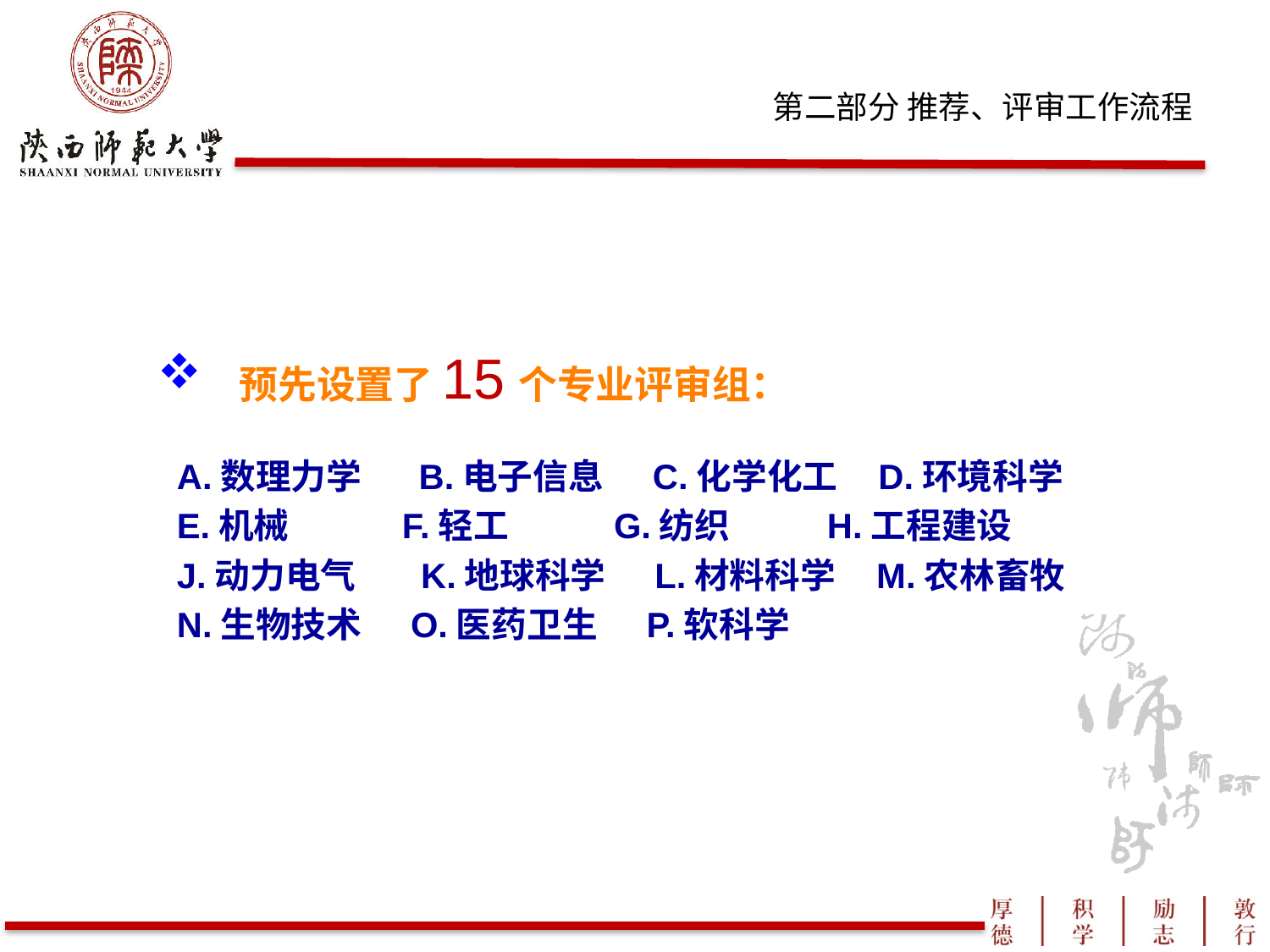

预先设置了15个专业评审组：

  A.数理力学      B.电子信息     C.化学化工    D.环境科学
  E.机械             F.轻工            G.纺织           H.工程建设
  J.动力电气       K.地球科学     L.材料科学    M.农林畜牧
  N.生物技术     O.医药卫生     P.软科学